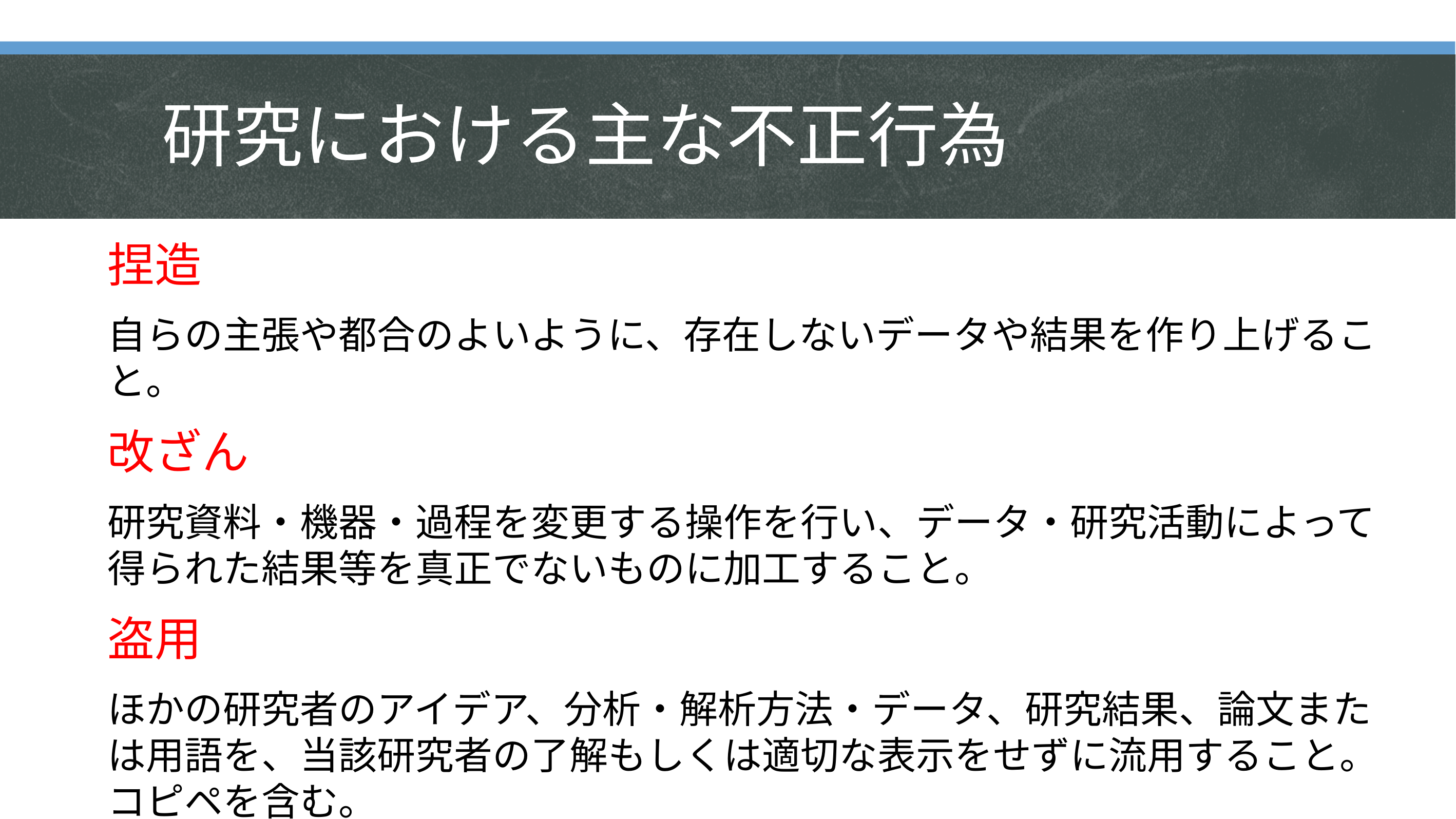

# 研究における主な不正行為
捏造
自らの主張や都合のよいように、存在しないデータや結果を作り上げること。
改ざん
研究資料・機器・過程を変更する操作を行い、データ・研究活動によって得られた結果等を真正でないものに加工すること。
盗用
ほかの研究者のアイデア、分析・解析方法・データ、研究結果、論文または用語を、当該研究者の了解もしくは適切な表示をせずに流用すること。コピペを含む。